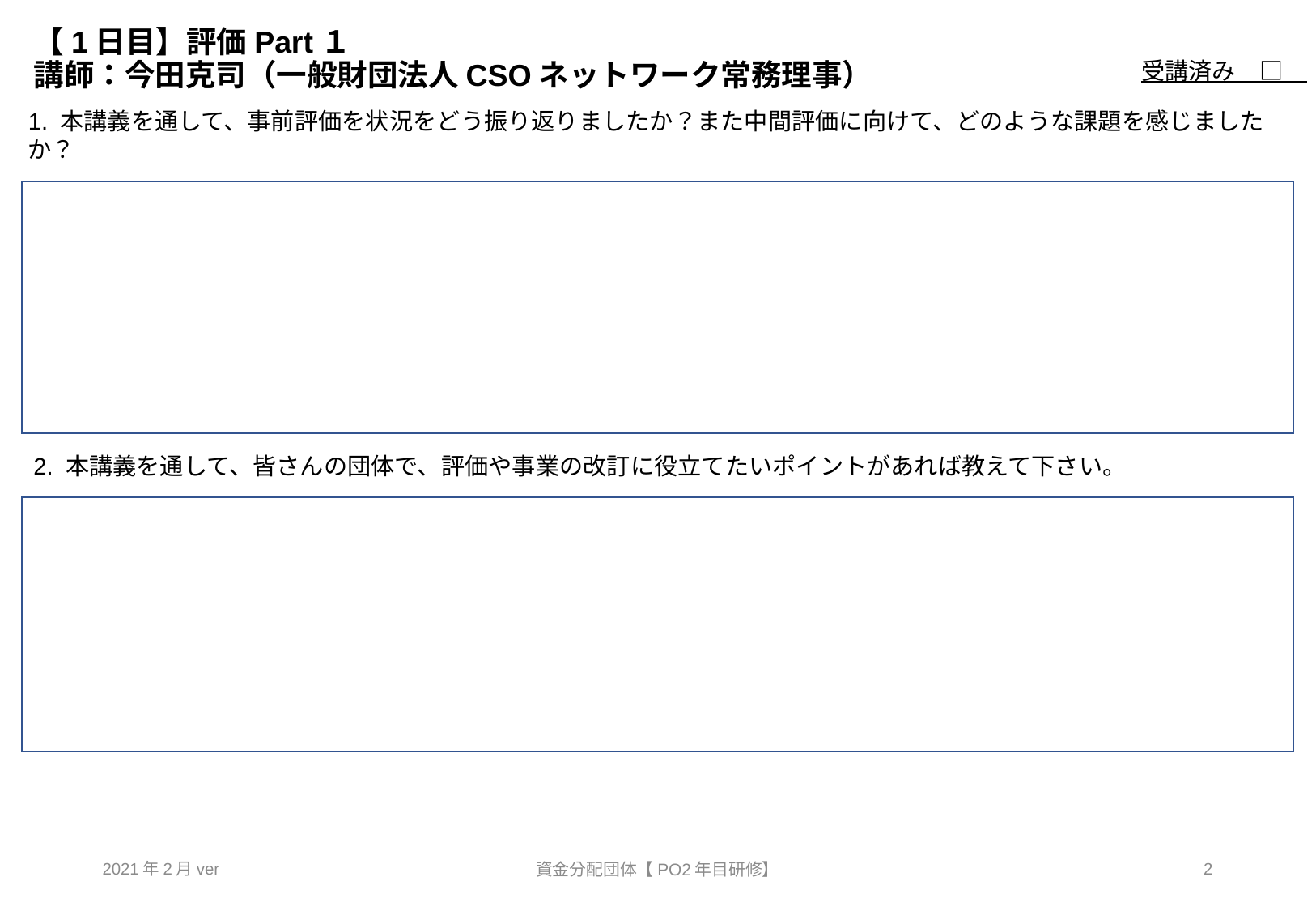

# 【1日目】評価Part１　 講師：今田克司（一般財団法人CSOネットワーク常務理事）
受講済み　□
1. 本講義を通して、事前評価を状況をどう振り返りましたか？また中間評価に向けて、どのような課題を感じましたか？

2. 本講義を通して、皆さんの団体で、評価や事業の改訂に役立てたいポイントがあれば教えて下さい。

2021年2月ver
資金分配団体【PO2年目研修】
2